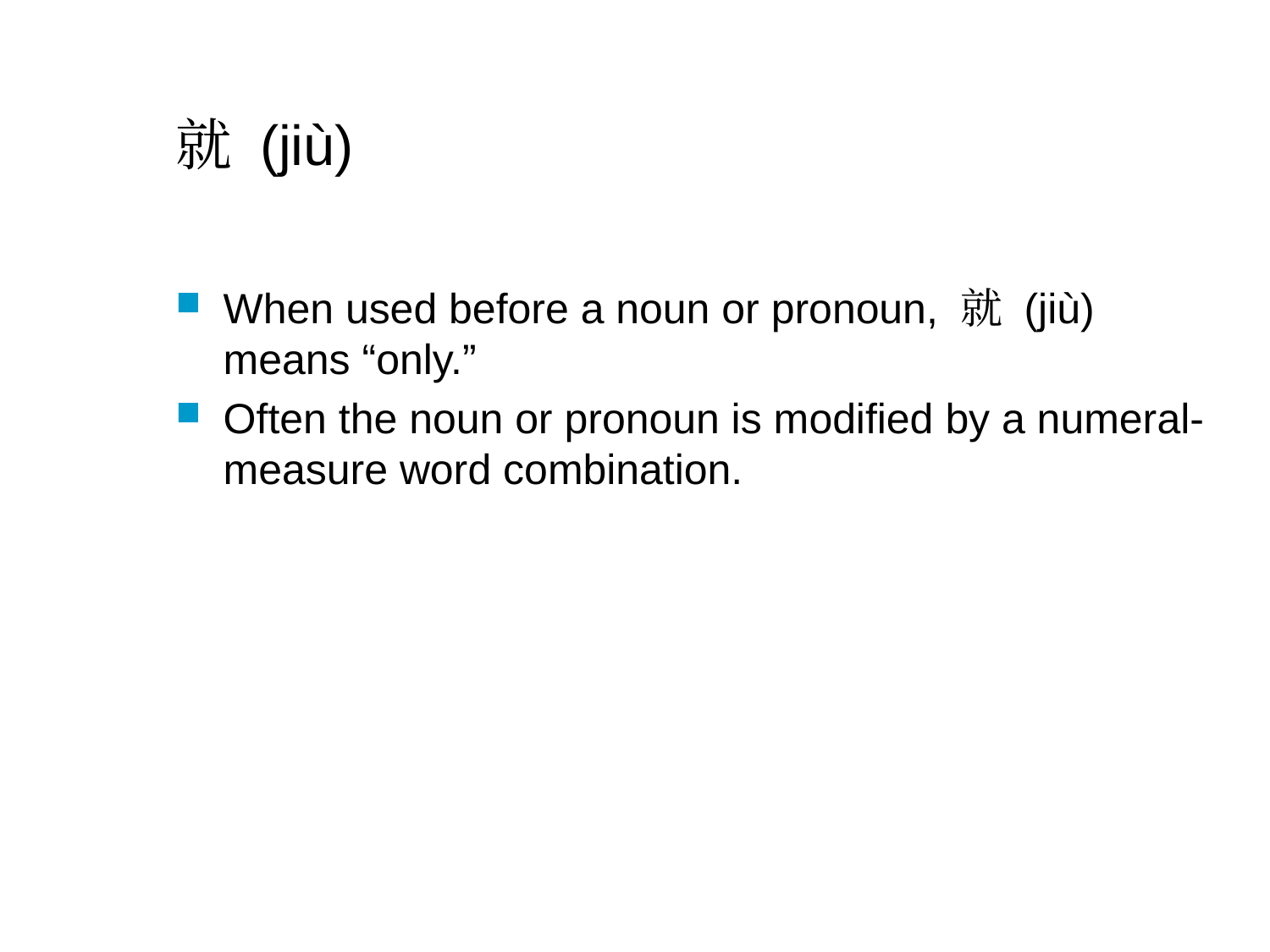

# 就 (jiù)
When used before a noun or pronoun, 就 (jiù) means “only.”
Often the noun or pronoun is modified by a numeral-measure word combination.